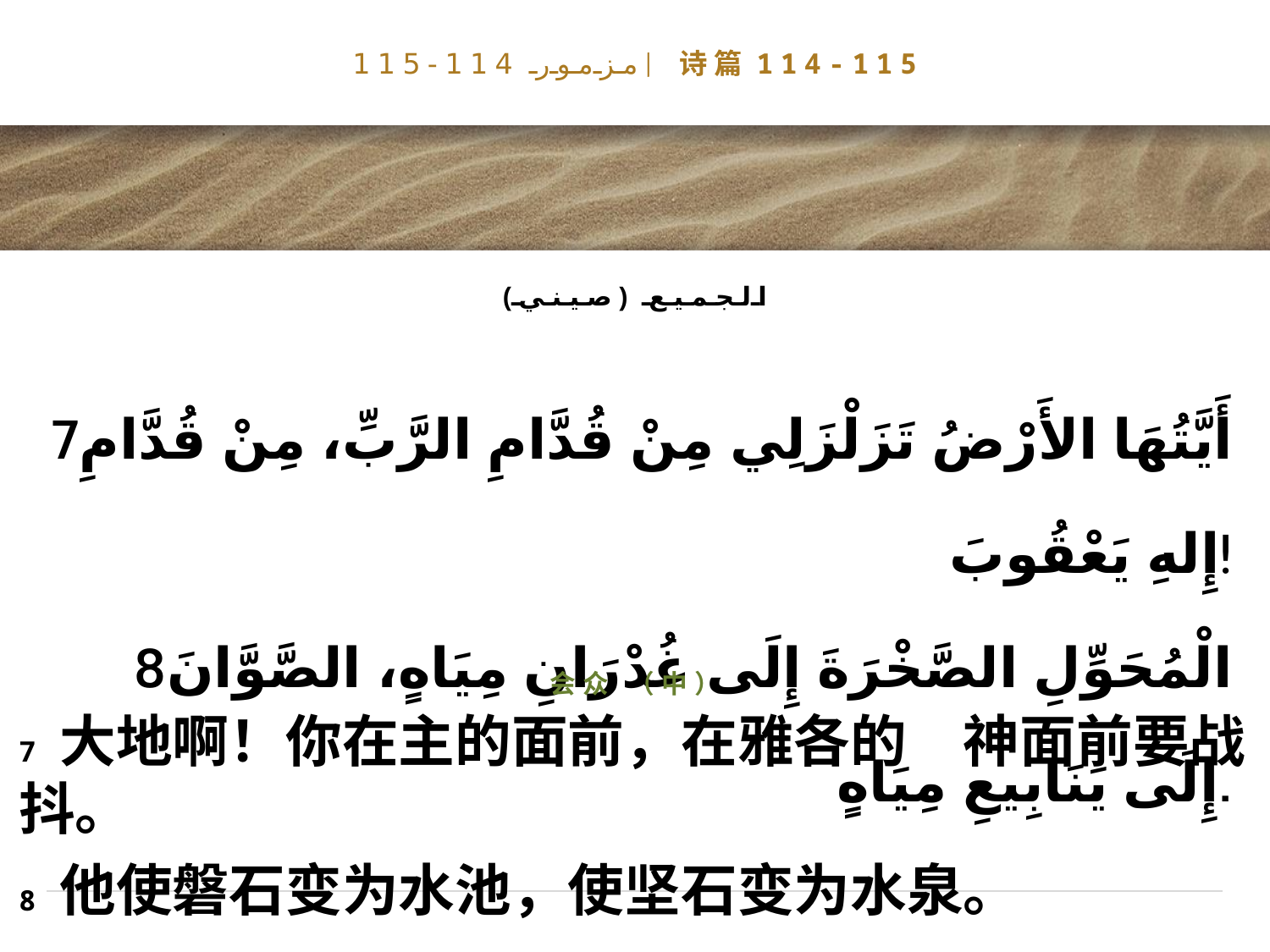

# مزمور 114-115| 诗篇114-115
الجميع (صيني)
7أَيَّتُهَا الأَرْضُ تَزَلْزَلِي مِنْ قُدَّامِ الرَّبِّ، مِنْ قُدَّامِ إِلهِ يَعْقُوبَ!
 8الْمُحَوِّلِ الصَّخْرَةَ إِلَى غُدْرَانِ مِيَاهٍ، الصَّوَّانَ إِلَى يَنَابِيعِ مِيَاهٍ.
会众 （中）
7 大地啊！你在主的面前，在雅各的　神面前要战抖。
8 他使磐石变为水池，使坚石变为水泉。